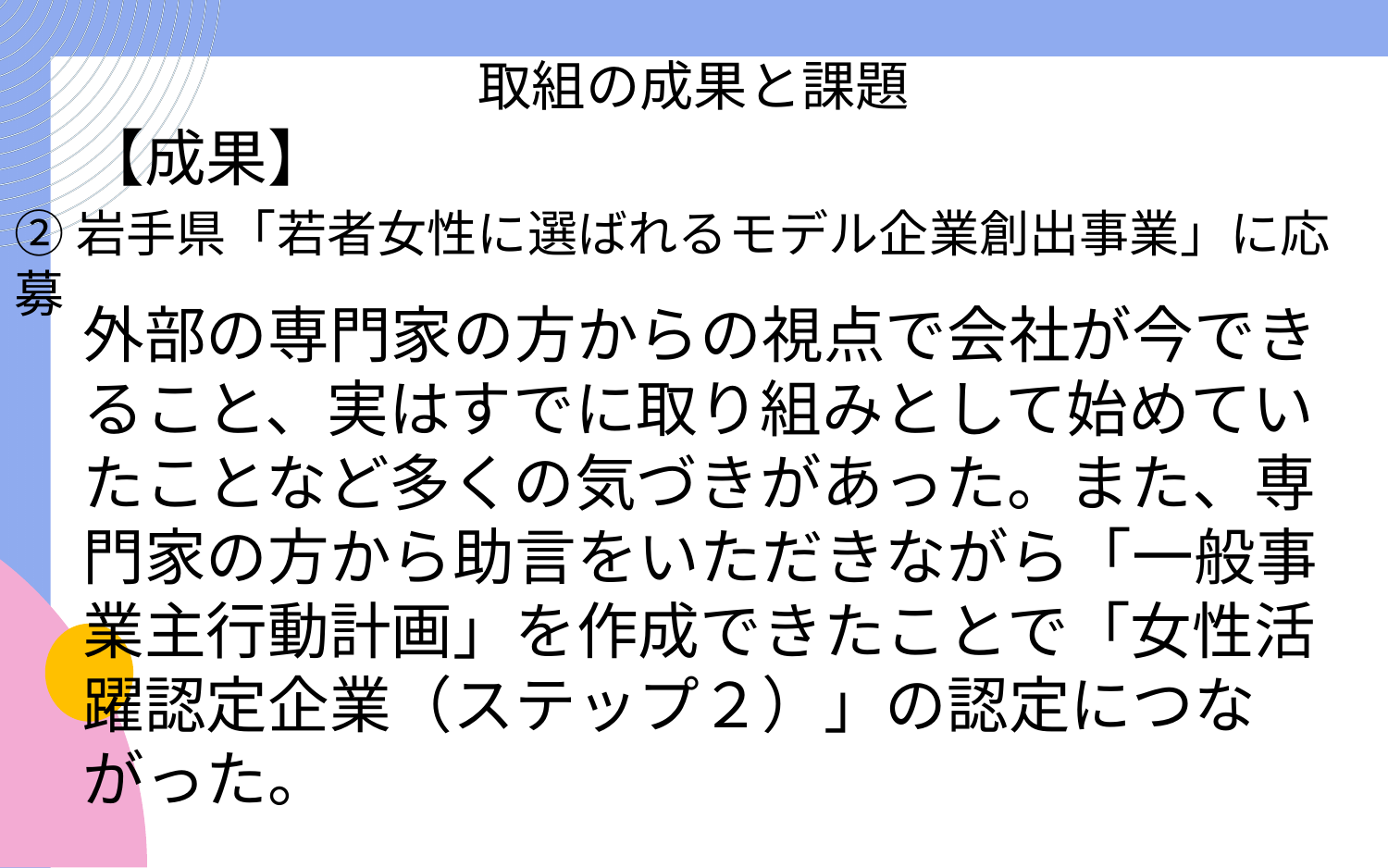

# 取組の成果と課題
【成果】

外部の専門家の方からの視点で会社が今できること、実はすでに取り組みとして始めていたことなど多くの気づきがあった。また、専門家の方から助言をいただきながら「一般事業主行動計画」を作成できたことで「女性活躍認定企業（ステップ２）」の認定につながった。
②岩手県「若者女性に選ばれるモデル企業創出事業」に応募